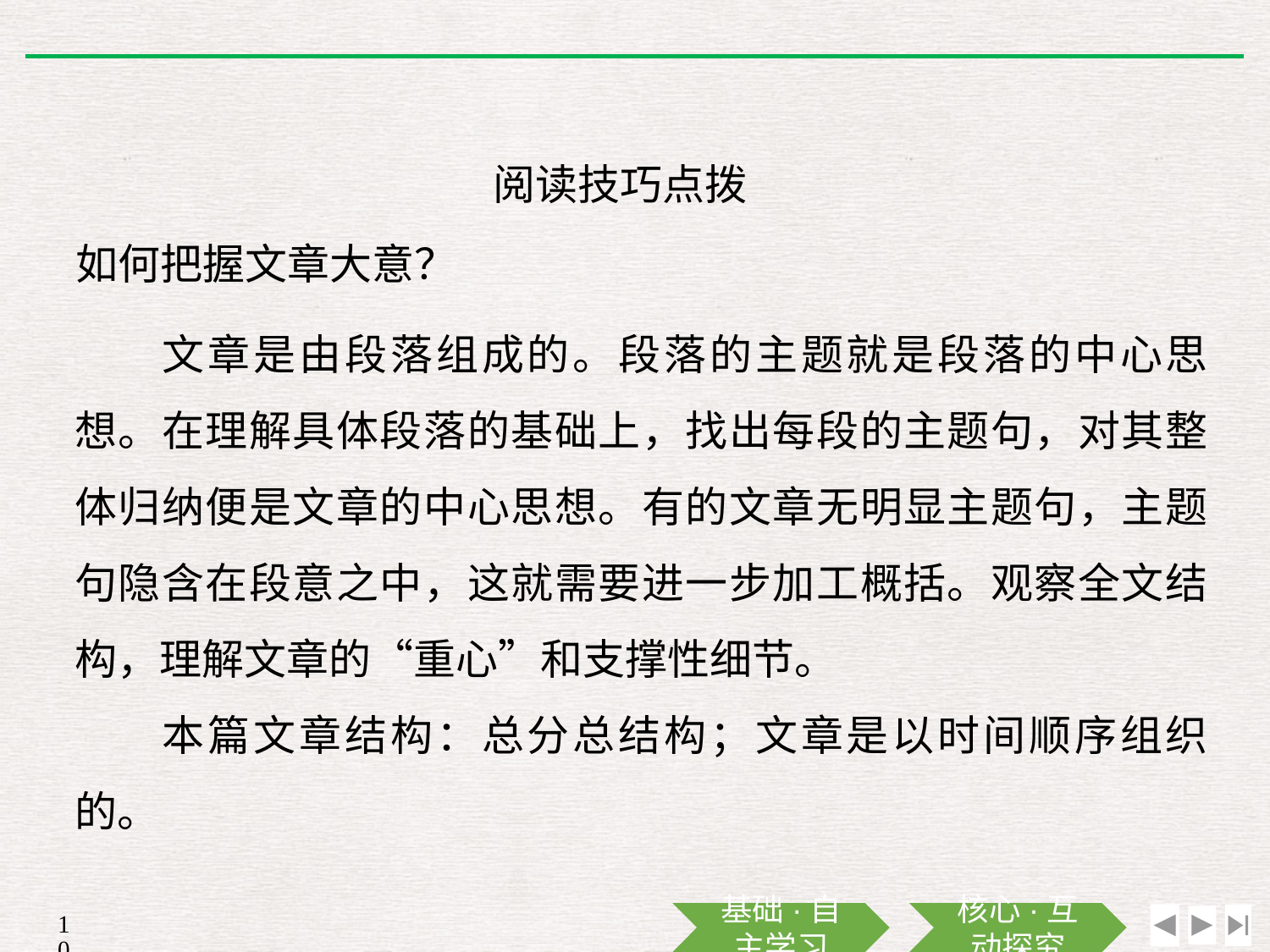

阅读技巧点拨
如何把握文章大意？
文章是由段落组成的。段落的主题就是段落的中心思想。在理解具体段落的基础上，找出每段的主题句，对其整体归纳便是文章的中心思想。有的文章无明显主题句，主题句隐含在段意之中，这就需要进一步加工概括。观察全文结构，理解文章的“重心”和支撑性细节。
本篇文章结构：总分总结构；文章是以时间顺序组织的。